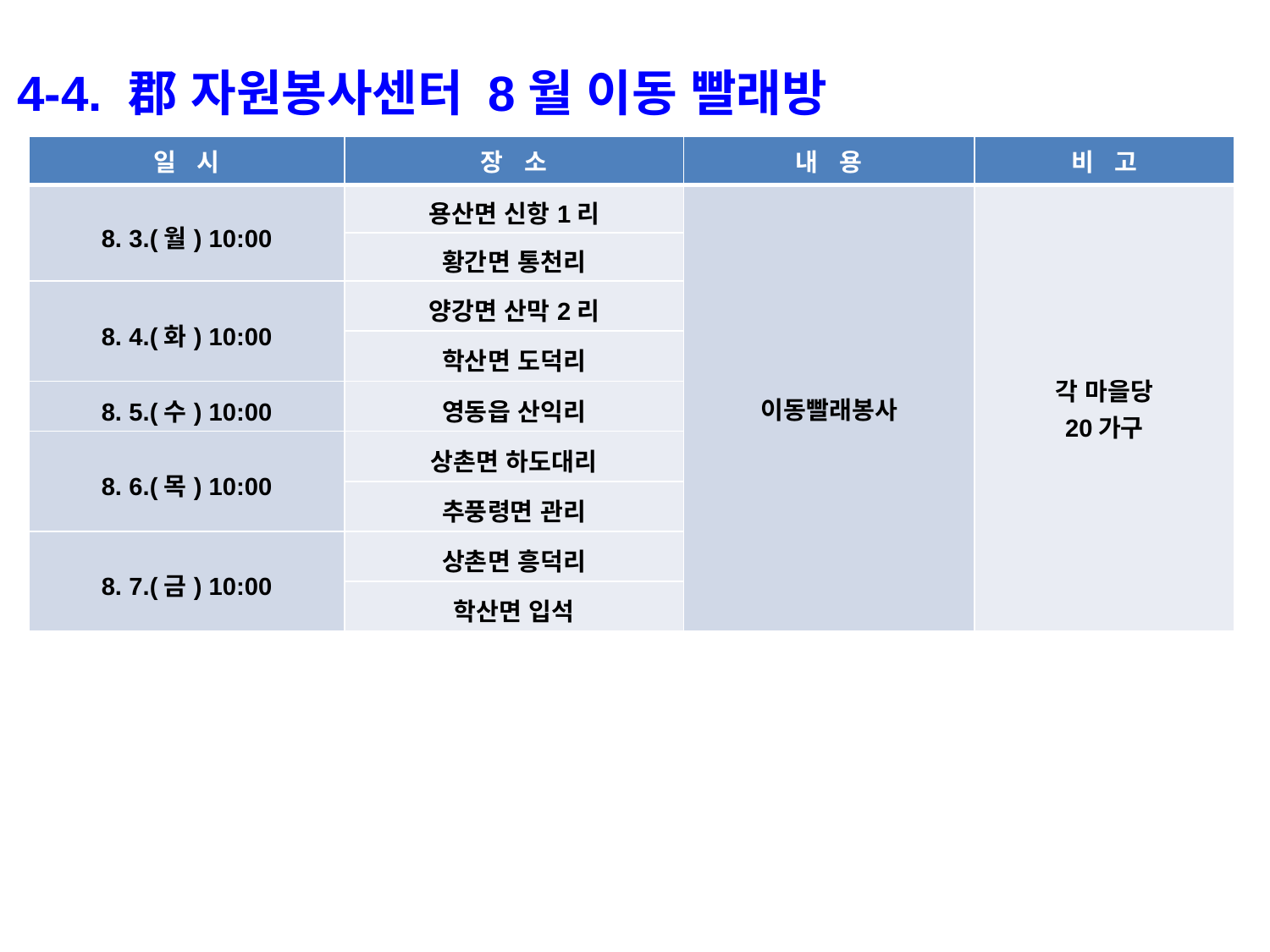

4-4. 郡 자원봉사센터 8월 이동 빨래방

| 일 시 | 장 소 | 내 용 | 비 고 |
| --- | --- | --- | --- |
| 8. 3.(월) 10:00 | 용산면 신항1리 | 이동빨래봉사 | 각 마을당 20가구 |
|  | 황간면 통천리 |  |  |
| 8. 4.(화) 10:00 | 양강면 산막2리 |  |  |
|  | 학산면 도덕리 |  |  |
| 8. 5.(수) 10:00 | 영동읍 산익리 |  |  |
| 8. 6.(목) 10:00 | 상촌면 하도대리 |  |  |
|  | 추풍령면 관리 |  |  |
| 8. 7.(금) 10:00 | 상촌면 흥덕리 |  |  |
|  | 학산면 입석 |  |  |